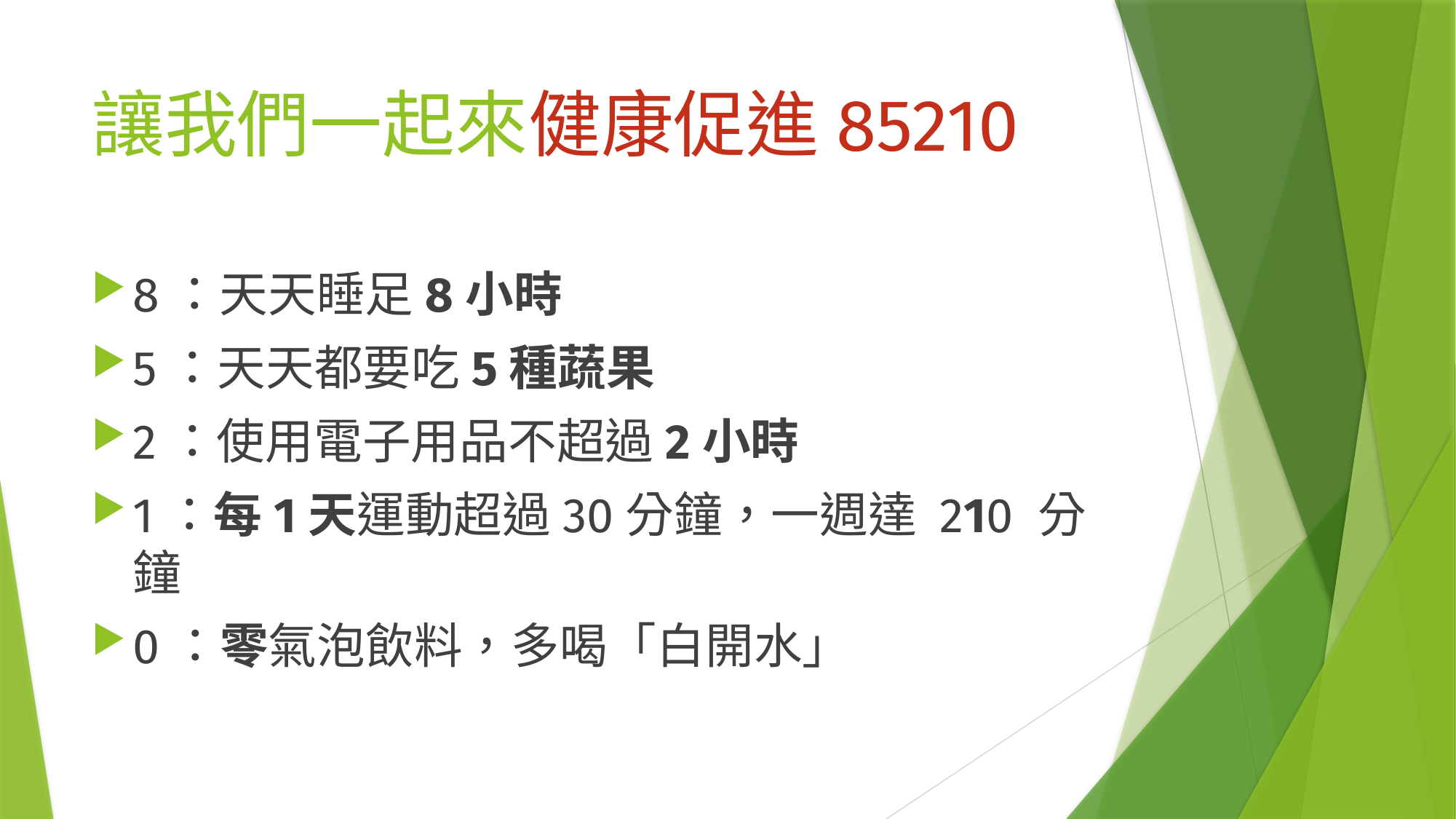

# 讓我們一起來健康促進85210
8：天天睡足8小時
5：天天都要吃5種蔬果
2：使用電子用品不超過2小時
1：每1天運動超過30分鐘，一週達 210 分鐘
0：零氣泡飲料，多喝「白開水」